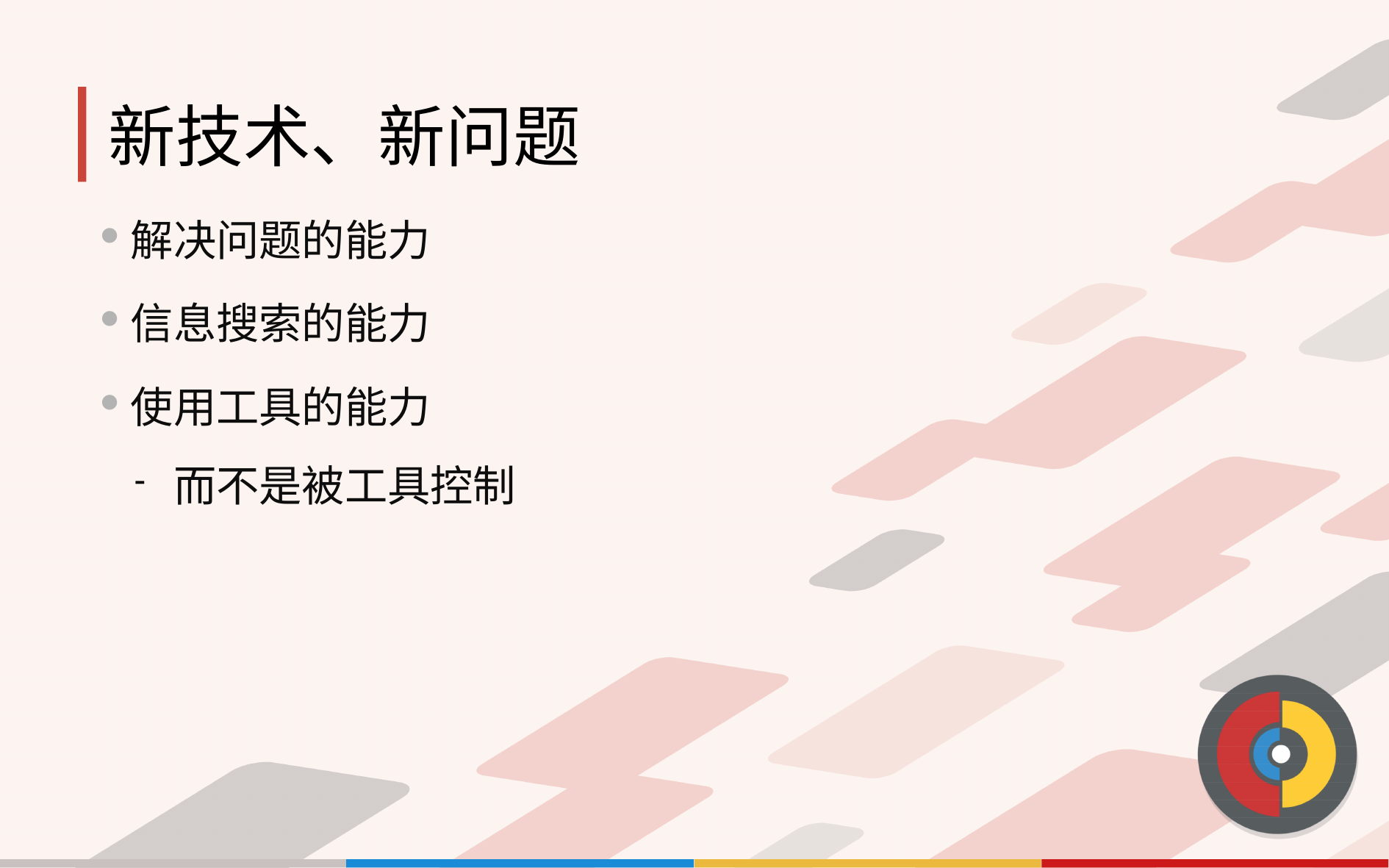

# 新技术、新问题
解决问题的能力
信息搜索的能力
使用工具的能力
而不是被工具控制